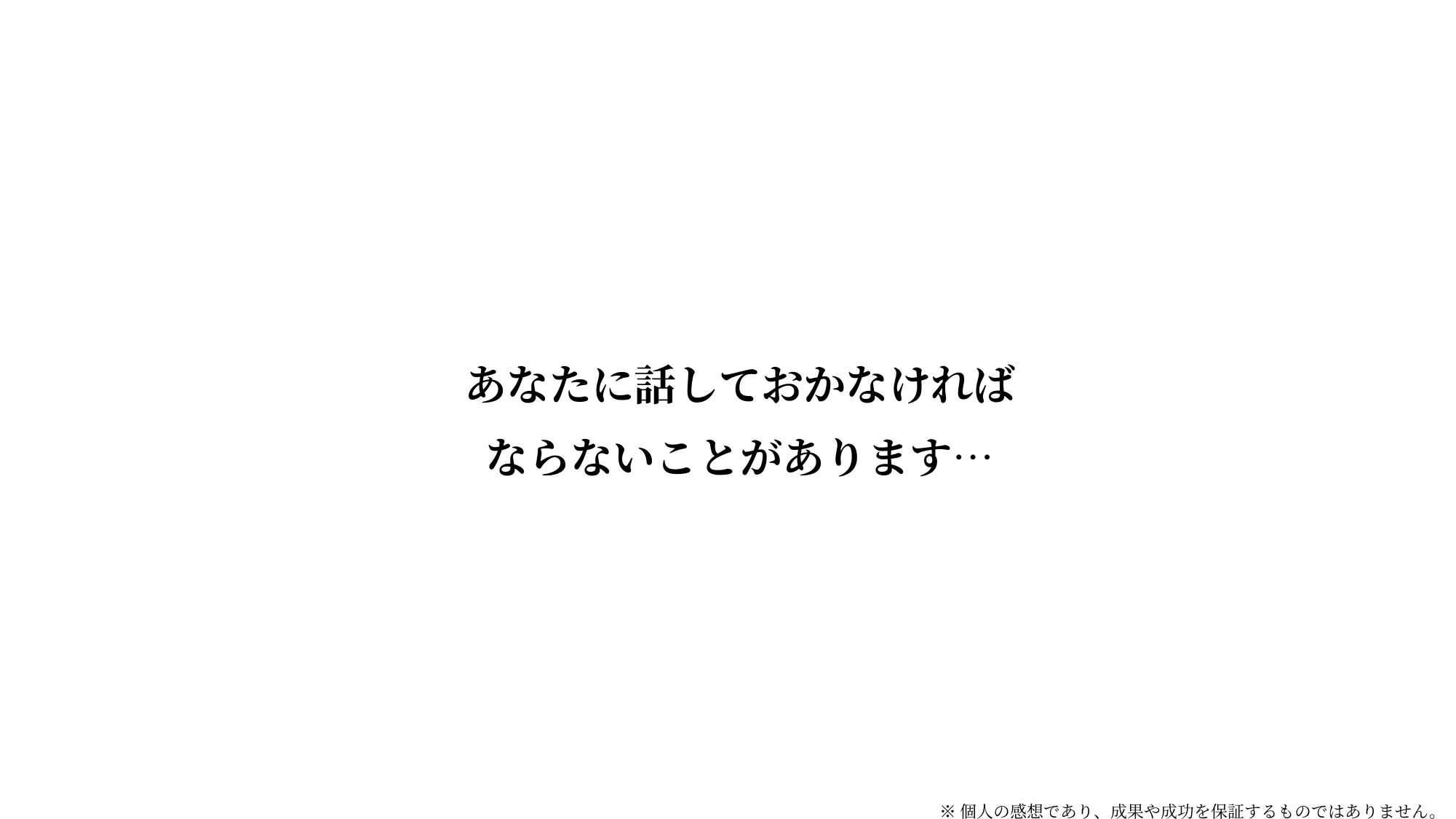

あなたに話しておかなければ
ならないことがあります…
※個人の感想であり、成果や成功を保証するものではありません。